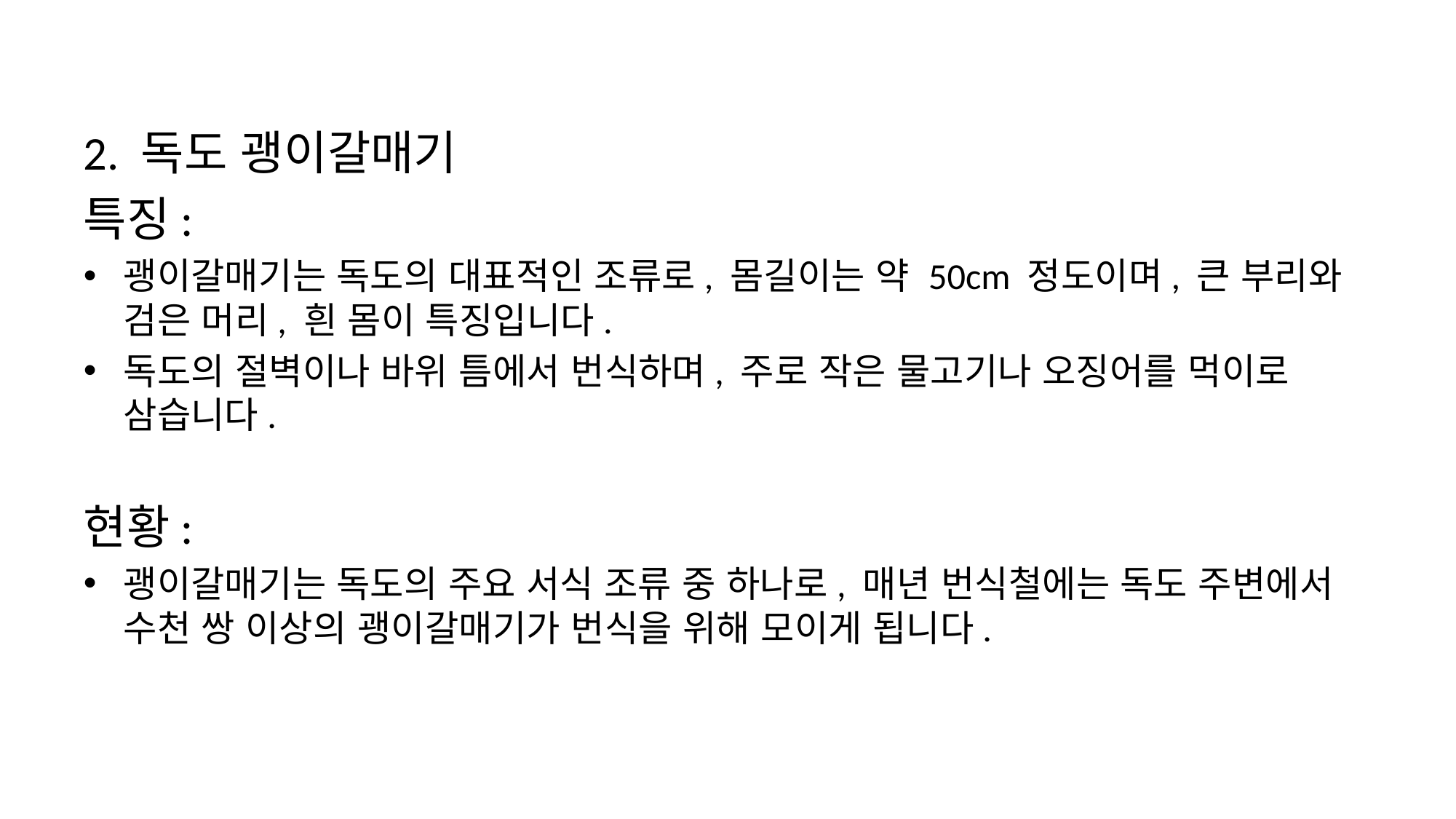

2. 독도 괭이갈매기
특징:
괭이갈매기는 독도의 대표적인 조류로, 몸길이는 약 50cm 정도이며, 큰 부리와 검은 머리, 흰 몸이 특징입니다.
독도의 절벽이나 바위 틈에서 번식하며, 주로 작은 물고기나 오징어를 먹이로 삼습니다.

현황:
괭이갈매기는 독도의 주요 서식 조류 중 하나로, 매년 번식철에는 독도 주변에서 수천 쌍 이상의 괭이갈매기가 번식을 위해 모이게 됩니다.